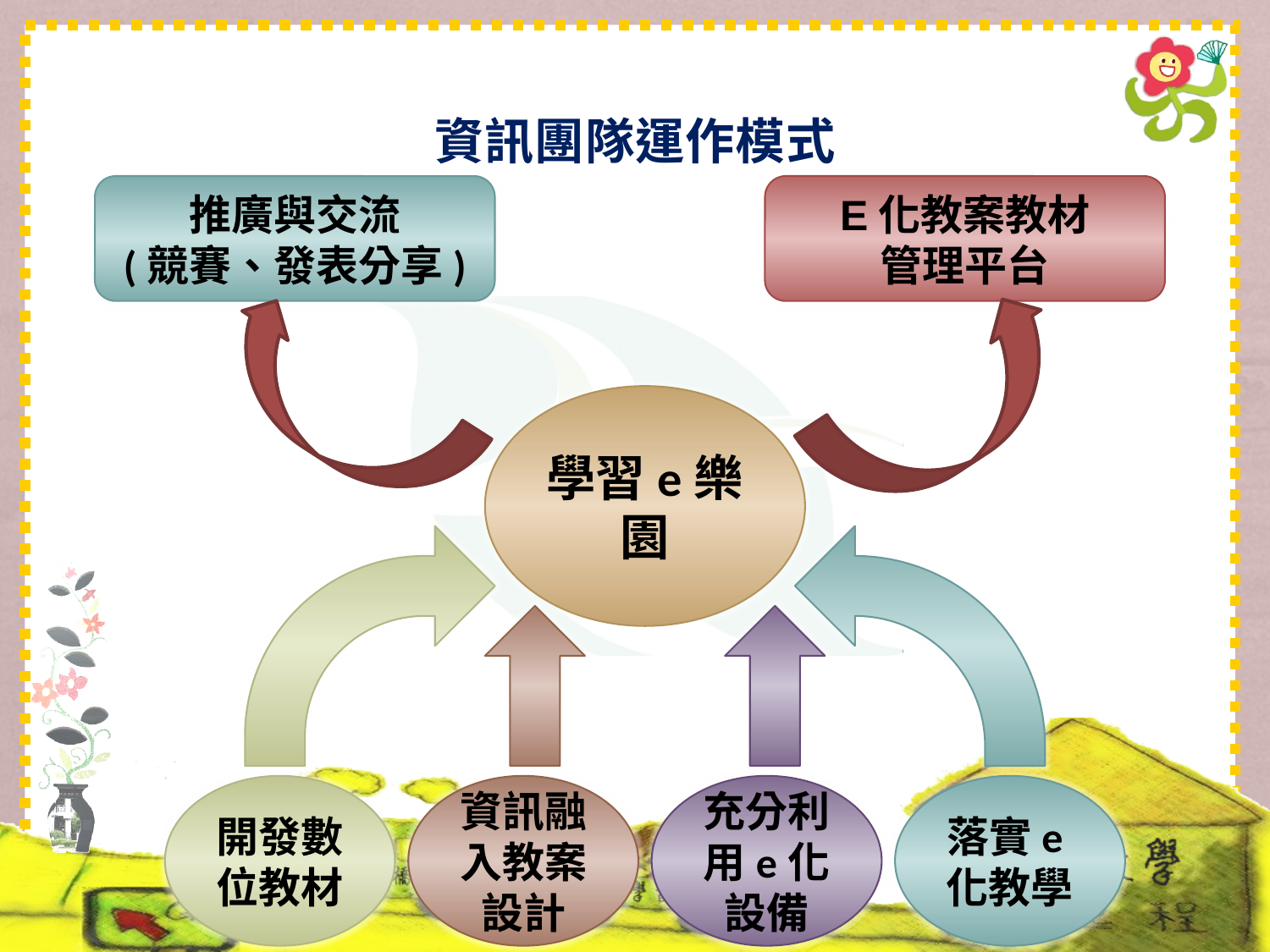

# 團隊運作模式與歷程 資訊團隊運作模式
推廣與交流
(競賽、發表分享)
E化教案教材
管理平台

學習e樂園

開發數位教材
資訊融入教案設計
充分利用e化設備
落實e化教學